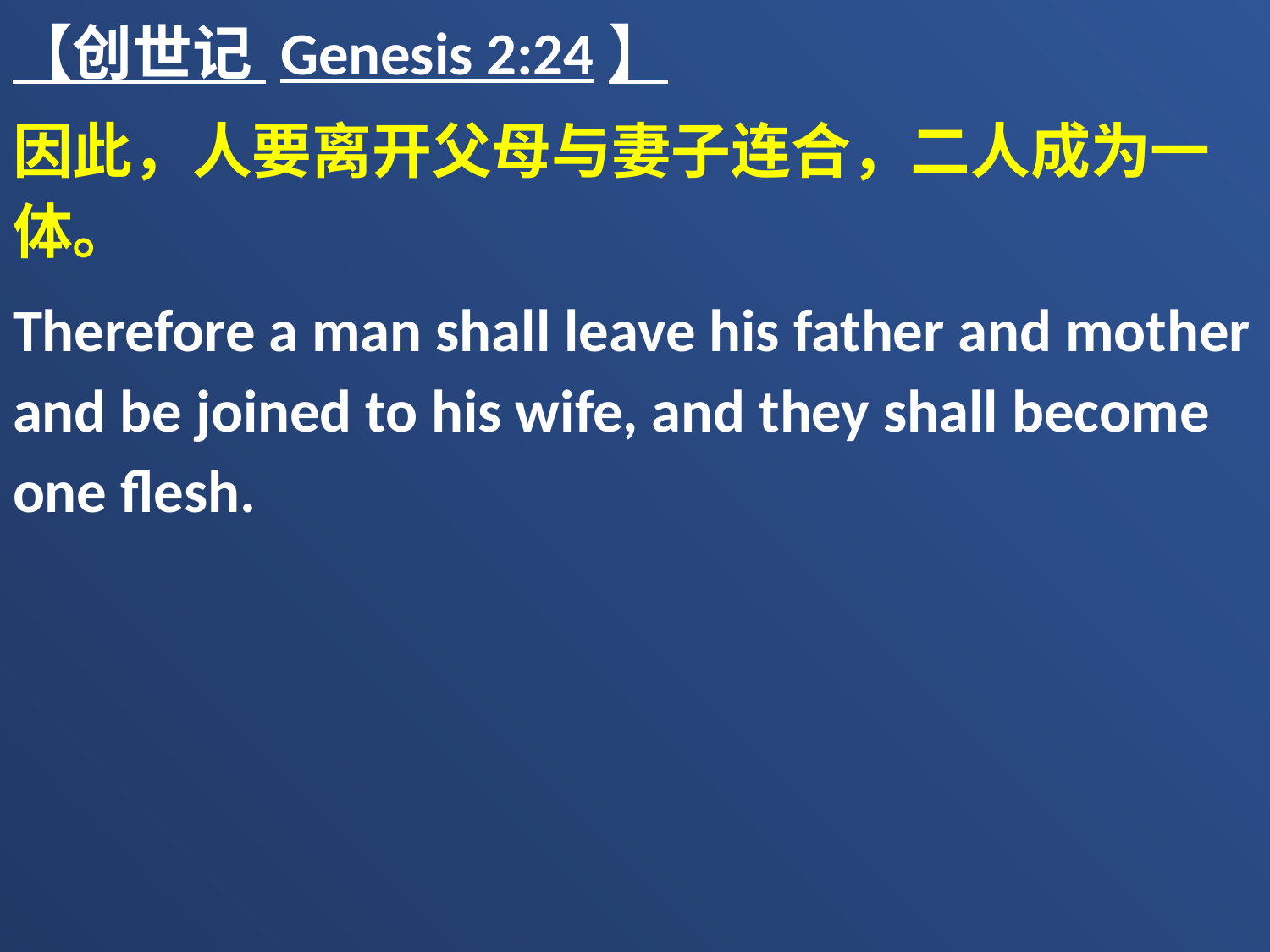

【创世记 Genesis 2:24】
因此，人要离开父母与妻子连合，二人成为一体。
Therefore a man shall leave his father and mother and be joined to his wife, and they shall become one flesh.